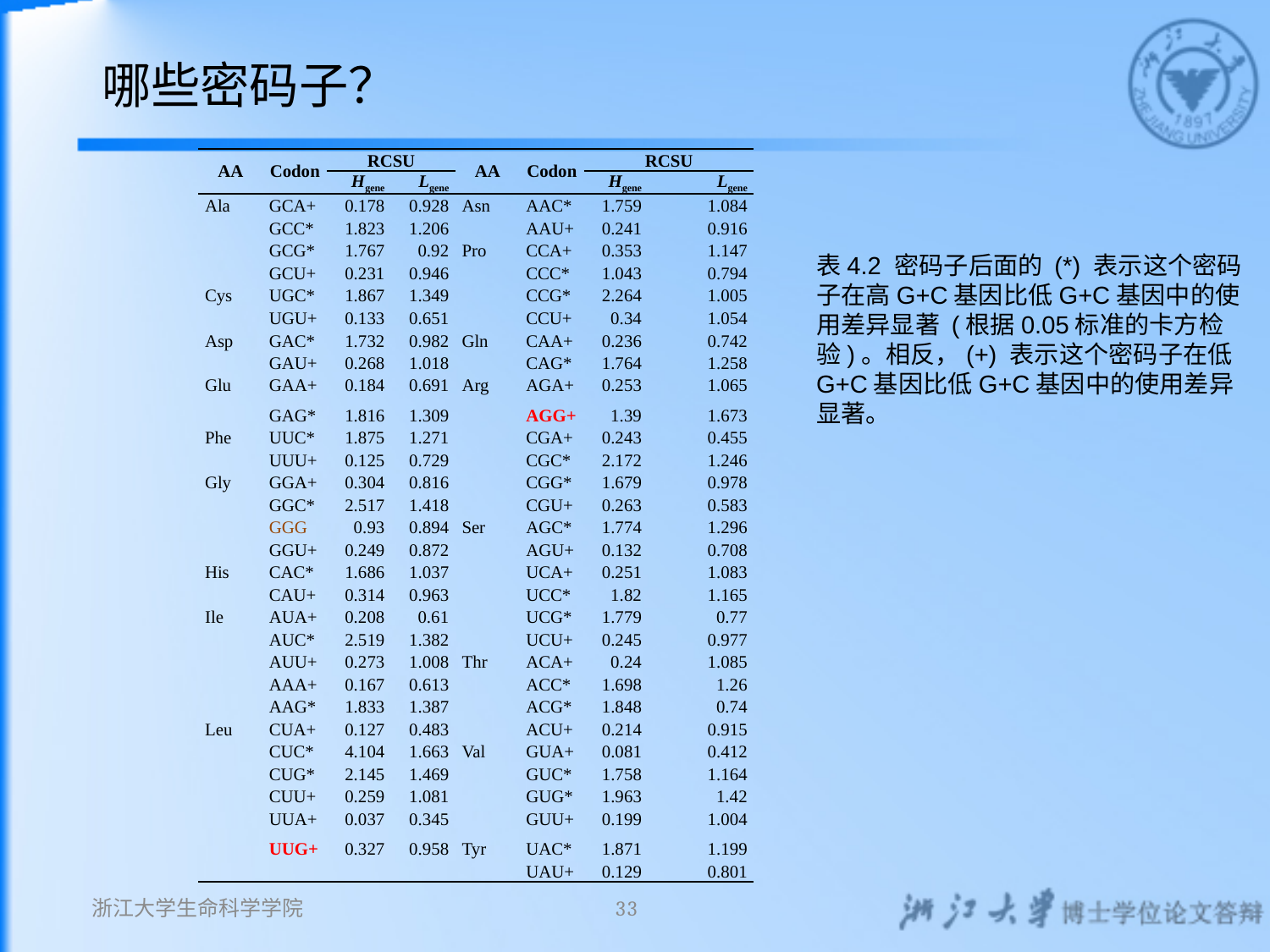

# 哪些密码子？
| AA | Codon | RCSU |  | AA | Codon | RCSU |  |
| --- | --- | --- | --- | --- | --- | --- | --- |
|  |  | Hgene | Lgene |  |  | Hgene | Lgene |
| Ala | GCA+ | 0.178 | 0.928 | Asn | AAC\* | 1.759 | 1.084 |
|  | GCC\* | 1.823 | 1.206 |  | AAU+ | 0.241 | 0.916 |
|  | GCG\* | 1.767 | 0.92 | Pro | CCA+ | 0.353 | 1.147 |
|  | GCU+ | 0.231 | 0.946 |  | CCC\* | 1.043 | 0.794 |
| Cys | UGC\* | 1.867 | 1.349 |  | CCG\* | 2.264 | 1.005 |
|  | UGU+ | 0.133 | 0.651 |  | CCU+ | 0.34 | 1.054 |
| Asp | GAC\* | 1.732 | 0.982 | Gln | CAA+ | 0.236 | 0.742 |
|  | GAU+ | 0.268 | 1.018 |  | CAG\* | 1.764 | 1.258 |
| Glu | GAA+ | 0.184 | 0.691 | Arg | AGA+ | 0.253 | 1.065 |
|  | GAG\* | 1.816 | 1.309 |  | AGG+ | 1.39 | 1.673 |
| Phe | UUC\* | 1.875 | 1.271 |  | CGA+ | 0.243 | 0.455 |
|  | UUU+ | 0.125 | 0.729 |  | CGC\* | 2.172 | 1.246 |
| Gly | GGA+ | 0.304 | 0.816 |  | CGG\* | 1.679 | 0.978 |
|  | GGC\* | 2.517 | 1.418 |  | CGU+ | 0.263 | 0.583 |
|  | GGG | 0.93 | 0.894 | Ser | AGC\* | 1.774 | 1.296 |
|  | GGU+ | 0.249 | 0.872 |  | AGU+ | 0.132 | 0.708 |
| His | CAC\* | 1.686 | 1.037 |  | UCA+ | 0.251 | 1.083 |
|  | CAU+ | 0.314 | 0.963 |  | UCC\* | 1.82 | 1.165 |
| Ile | AUA+ | 0.208 | 0.61 |  | UCG\* | 1.779 | 0.77 |
|  | AUC\* | 2.519 | 1.382 |  | UCU+ | 0.245 | 0.977 |
|  | AUU+ | 0.273 | 1.008 | Thr | ACA+ | 0.24 | 1.085 |
|  | AAA+ | 0.167 | 0.613 |  | ACC\* | 1.698 | 1.26 |
|  | AAG\* | 1.833 | 1.387 |  | ACG\* | 1.848 | 0.74 |
| Leu | CUA+ | 0.127 | 0.483 |  | ACU+ | 0.214 | 0.915 |
|  | CUC\* | 4.104 | 1.663 | Val | GUA+ | 0.081 | 0.412 |
|  | CUG\* | 2.145 | 1.469 |  | GUC\* | 1.758 | 1.164 |
|  | CUU+ | 0.259 | 1.081 |  | GUG\* | 1.963 | 1.42 |
|  | UUA+ | 0.037 | 0.345 |  | GUU+ | 0.199 | 1.004 |
|  | UUG+ | 0.327 | 0.958 | Tyr | UAC\* | 1.871 | 1.199 |
|  |  |  |  |  | UAU+ | 0.129 | 0.801 |
表4.2 密码子后面的 (*) 表示这个密码子在高G+C基因比低G+C基因中的使用差异显著 (根据0.05标准的卡方检验)。相反，(+) 表示这个密码子在低G+C基因比低G+C基因中的使用差异显著。
浙江大学生命科学学院
33